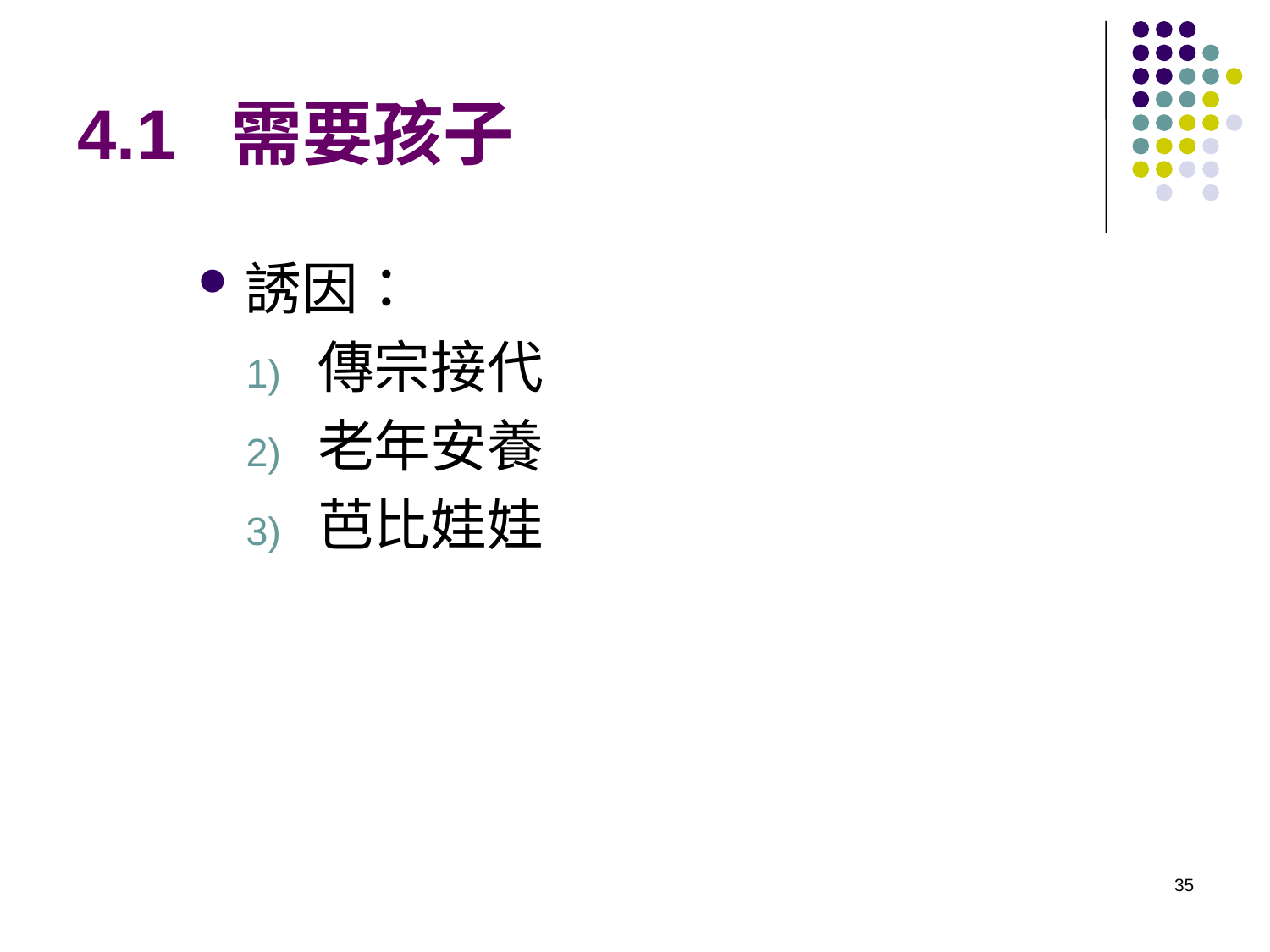

# 4.1  需要孩子
誘因：
傳宗接代
老年安養
芭比娃娃
35